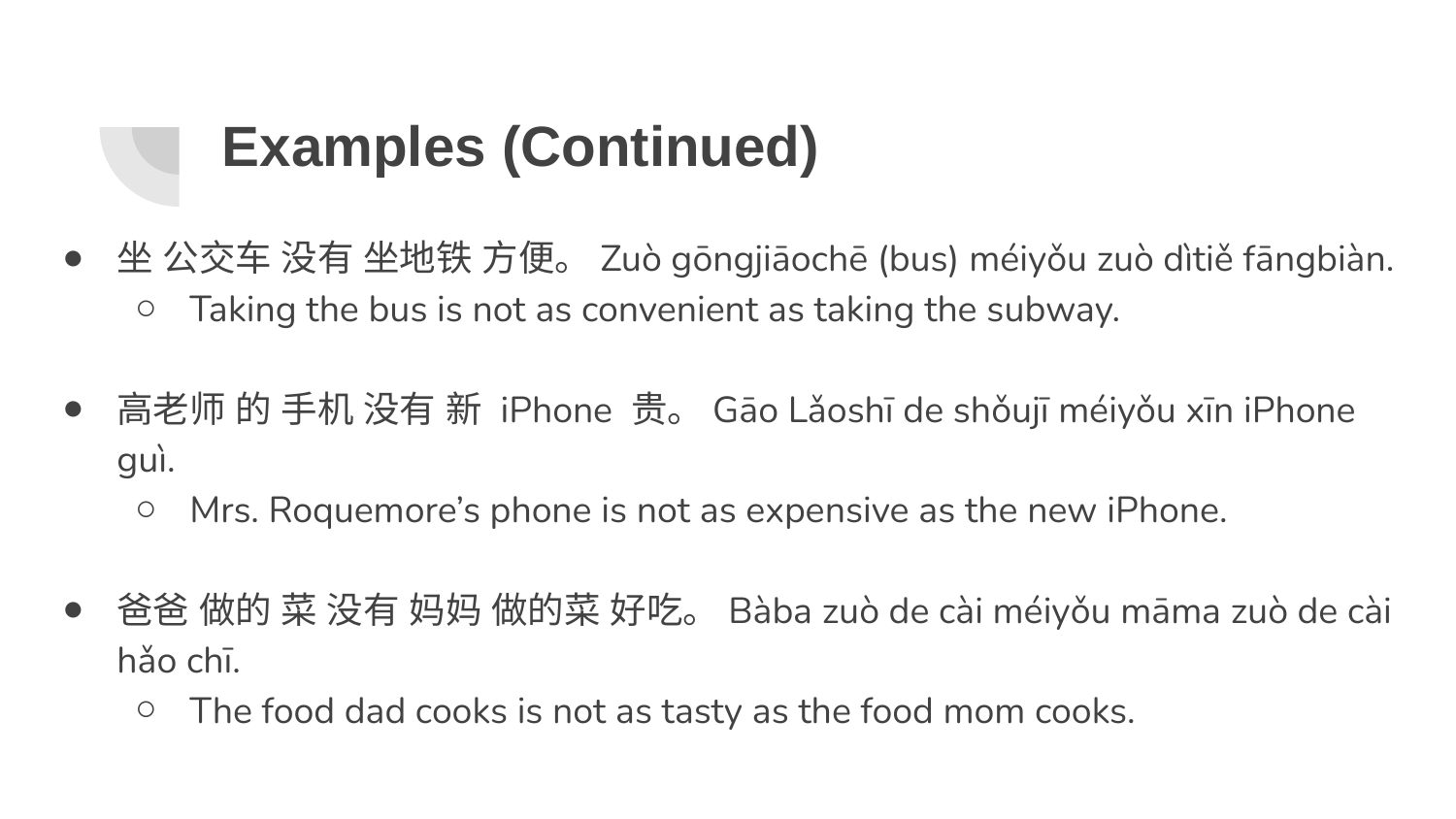

# Examples (Continued)
坐 公交车 没有 坐地铁 方便。Zuò gōngjiāochē (bus) méiyǒu zuò dìtiě fāngbiàn.
Taking the bus is not as convenient as taking the subway.
高老师 的 手机 没有 新 iPhone 贵。Gāo Lǎoshī de shǒujī méiyǒu xīn iPhone guì.
Mrs. Roquemore’s phone is not as expensive as the new iPhone.
爸爸 做的 菜 没有 妈妈 做的菜 好吃。Bàba zuò de cài méiyǒu māma zuò de cài hǎo chī.
The food dad cooks is not as tasty as the food mom cooks.